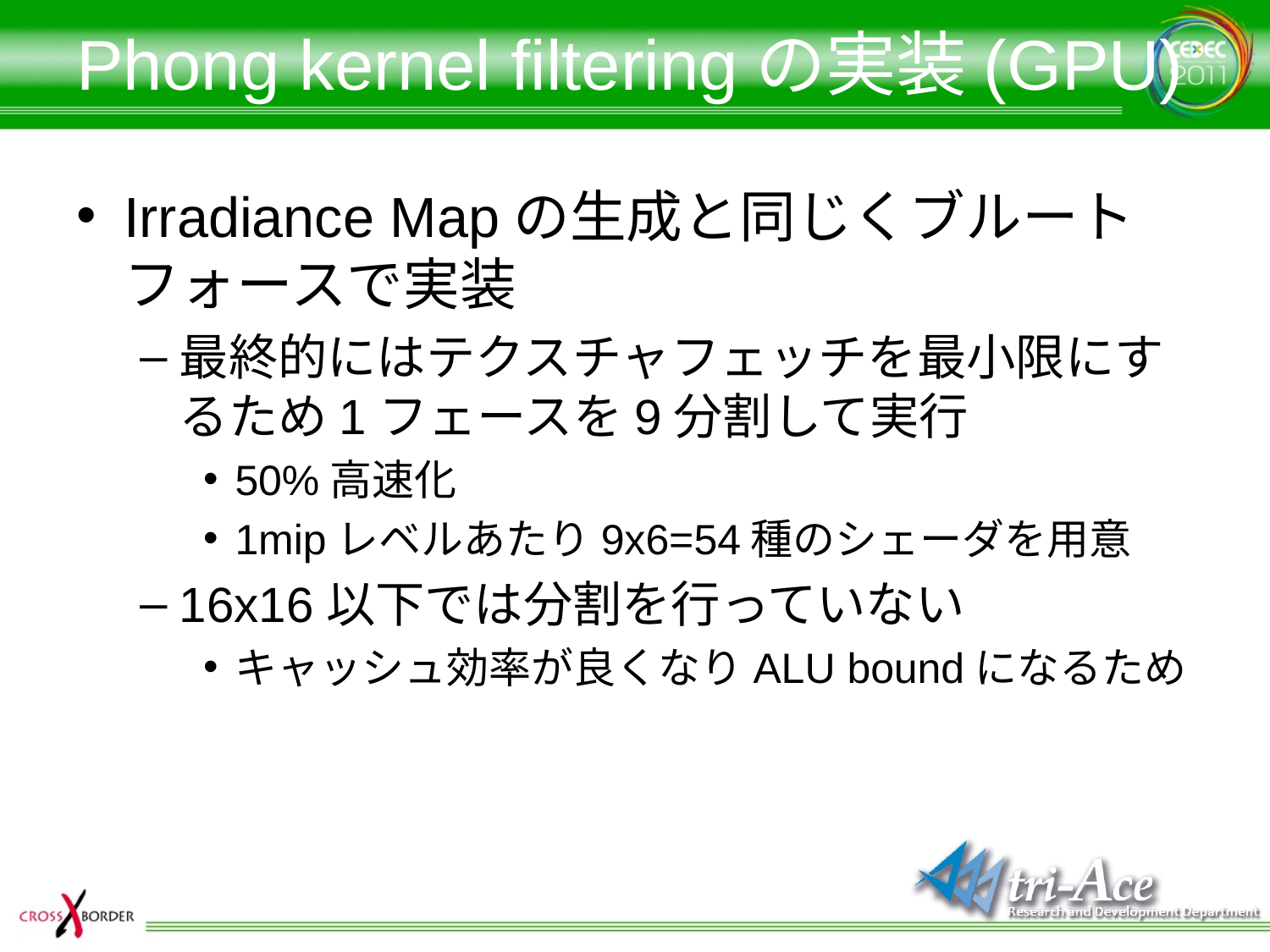

# Phong kernel filteringの実装(GPU)
Irradiance Mapの生成と同じくブルート
フォースで実装
最終的にはテクスチャフェッチを最小限にするため1フェースを9分割して実行
50%高速化
1mipレベルあたり9x6=54種のシェーダを用意
16x16以下では分割を行っていない
キャッシュ効率が良くなりALU boundになるため